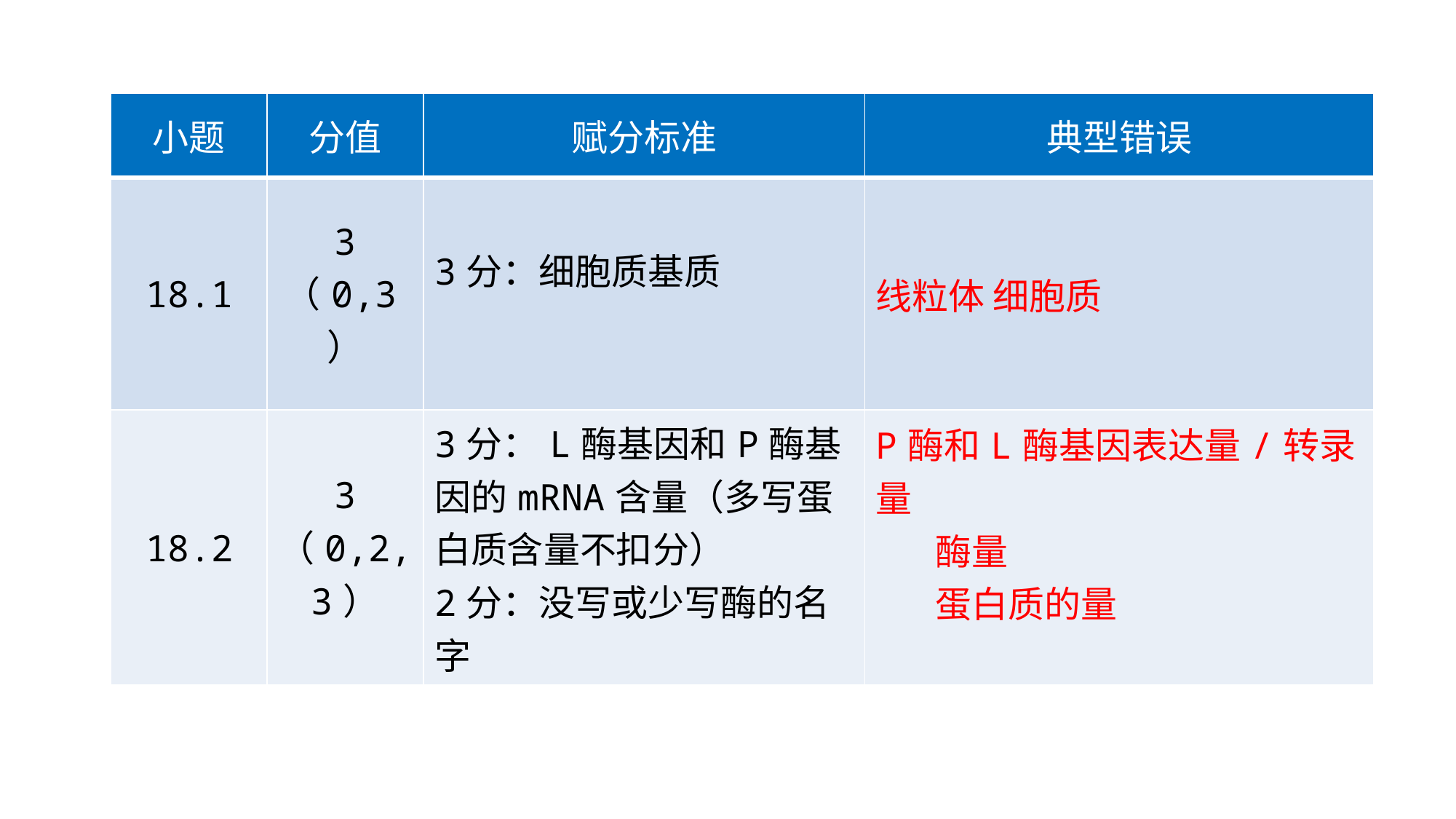

| 小题 | 分值 | 赋分标准 | 典型错误 |
| --- | --- | --- | --- |
| 18.1 | 3 （0,3） | 3分：细胞质基质 | 线粒体 细胞质 |
| 18.2 | 3 （0,2,3） | 3分：L酶基因和P酶基因的mRNA含量（多写蛋白质含量不扣分） 2分：没写或少写酶的名字 | P酶和L酶基因表达量/转录量 酶量 蛋白质的量 |